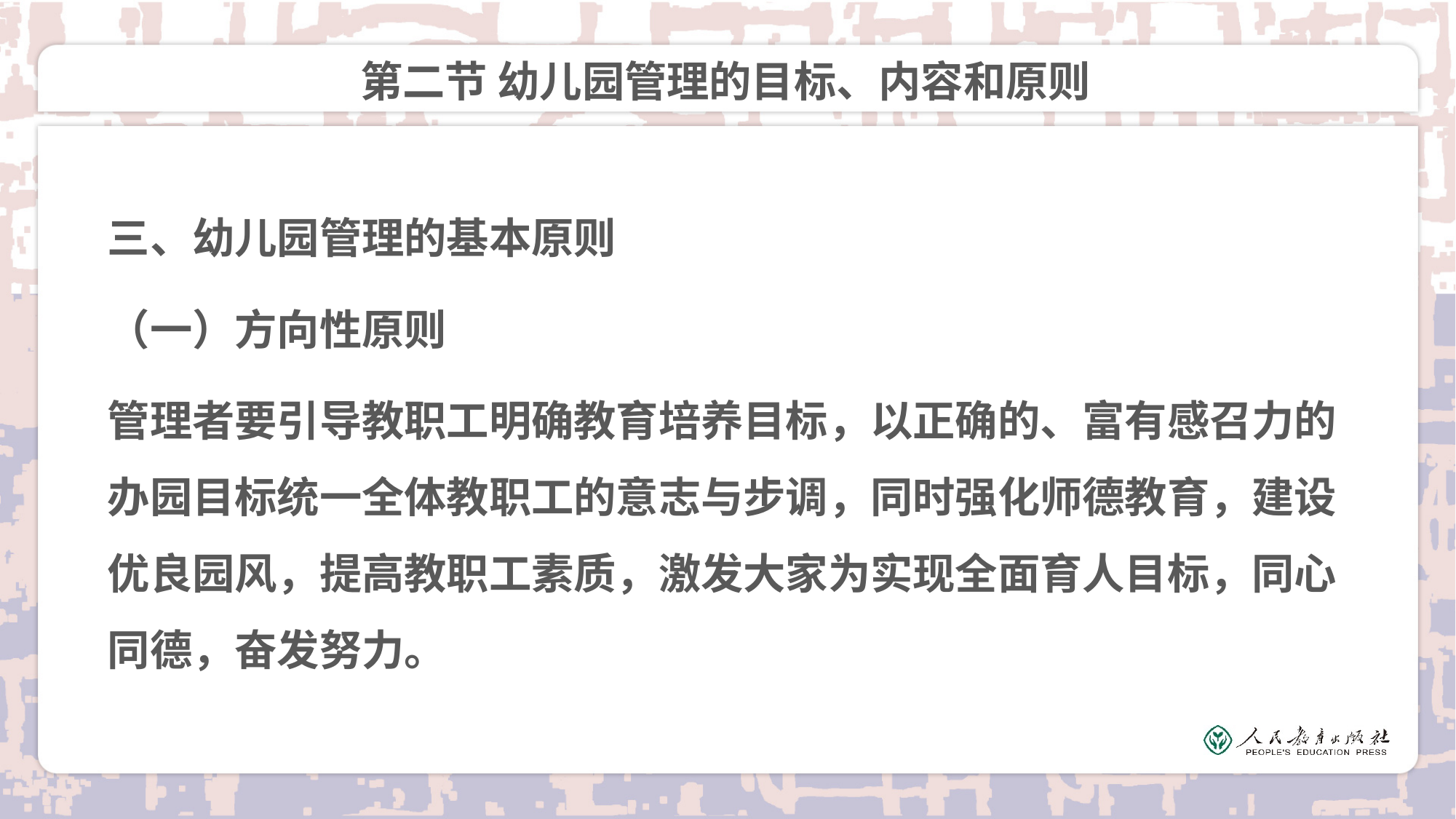

# 第二节 幼儿园管理的目标、内容和原则
三、幼儿园管理的基本原则
（一）方向性原则
管理者要引导教职工明确教育培养目标，以正确的、富有感召力的办园目标统一全体教职工的意志与步调，同时强化师德教育，建设优良园风，提高教职工素质，激发大家为实现全面育人目标，同心同德，奋发努力。